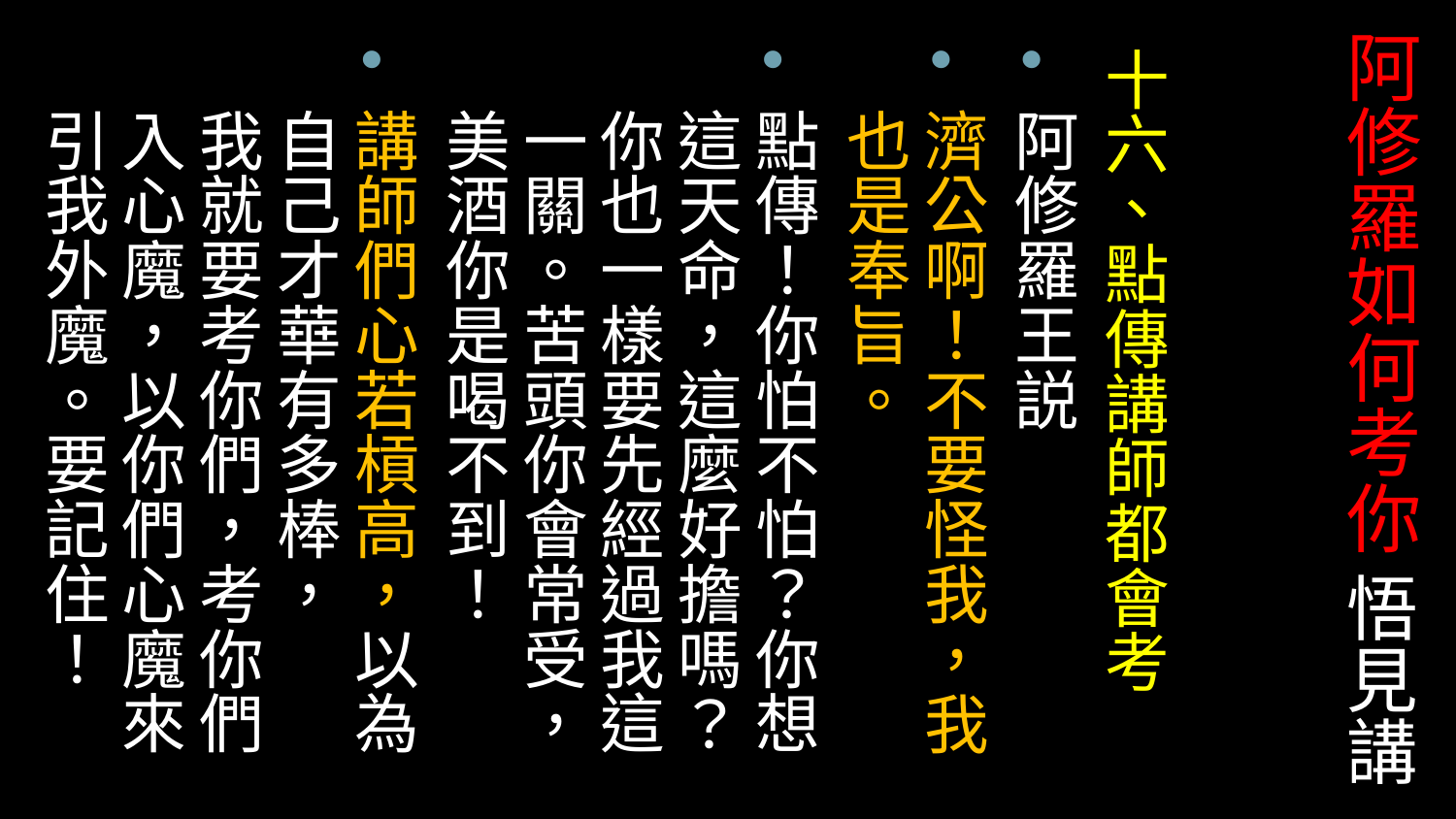

# 阿修羅如何考你 悟見講
十六、點傳講師都會考
阿修羅王説
濟公啊！不要怪我，我也是奉旨。
點傳！你怕不怕？你想這天命，這麼好擔嗎？你也一樣要先經過我這一關。苦頭你會常受，美酒你是喝不到！
講師們心若槓高，以為自己才華有多棒，
我就要考你們，考你們入心魔，以你們心魔來引我外魔。要記住！